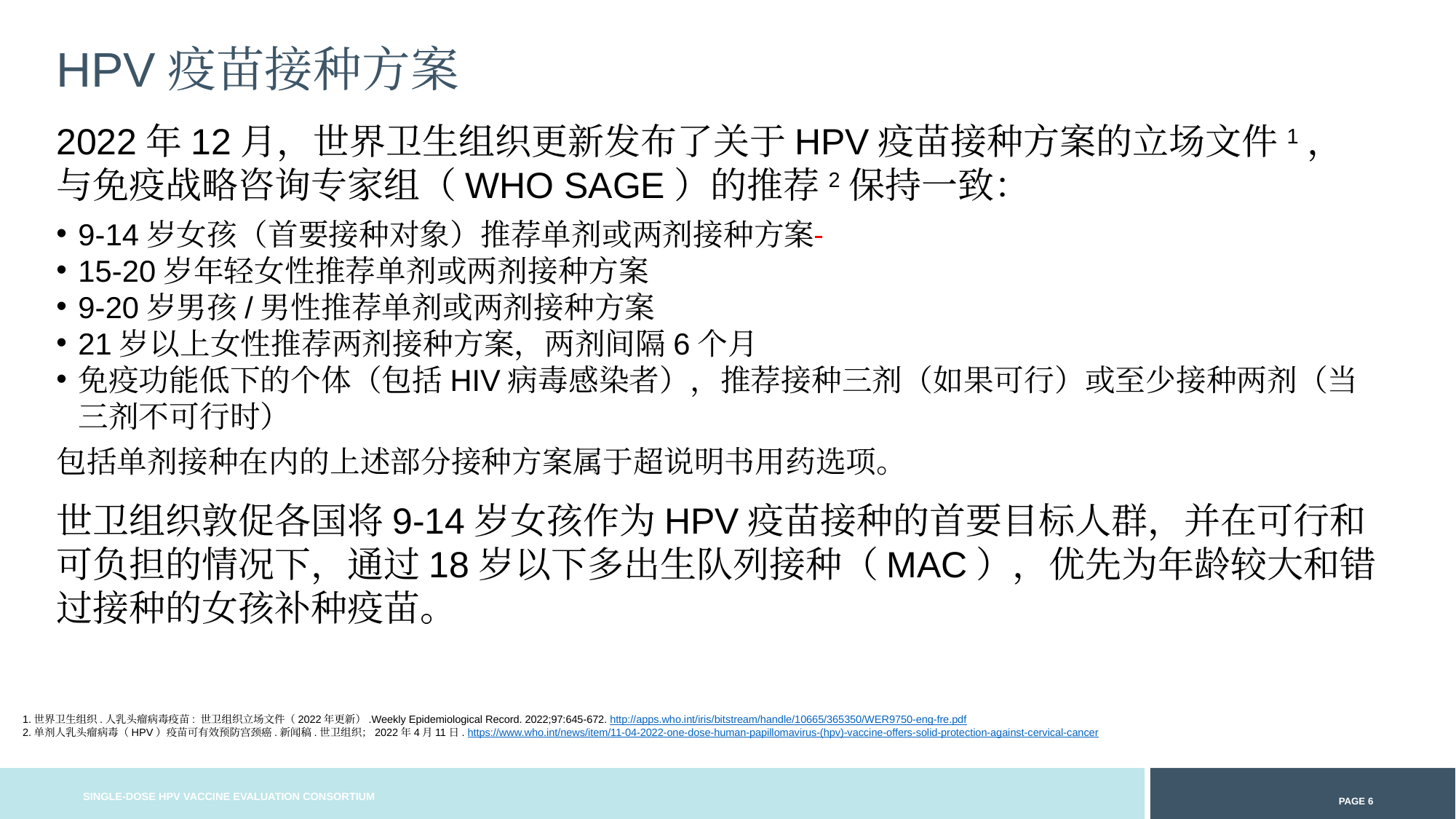

HPV疫苗接种方案
2022年12月，世界卫生组织更新发布了关于HPV疫苗接种方案的立场文件1，与免疫战略咨询专家组（WHO SAGE）的推荐2保持一致：
9-14岁女孩（首要接种对象）推荐单剂或两剂接种方案
15-20岁年轻女性推荐单剂或两剂接种方案
9-20岁男孩/男性推荐单剂或两剂接种方案
21岁以上女性推荐两剂接种方案，两剂间隔6个月
免疫功能低下的个体（包括HIV病毒感染者），推荐接种三剂（如果可行）或至少接种两剂（当三剂不可行时）
包括单剂接种在内的上述部分接种方案属于超说明书用药选项。
世卫组织敦促各国将9-14岁女孩作为HPV疫苗接种的首要目标人群，并在可行和可负担的情况下，通过18岁以下多出生队列接种（MAC），优先为年龄较大和错过接种的女孩补种疫苗。

1.世界卫生组织.人乳头瘤病毒疫苗: 世卫组织立场文件（2022年更新）.Weekly Epidemiological Record. 2022;97:645-672. http://apps.who.int/iris/bitstream/handle/10665/365350/WER9750-eng-fre.pdf
2.单剂人乳头瘤病毒（HPV）疫苗可有效预防宫颈癌.新闻稿.世卫组织；2022年4月11日. https://www.who.int/news/item/11-04-2022-one-dose-human-papillomavirus-(hpv)-vaccine-offers-solid-protection-against-cervical-cancer